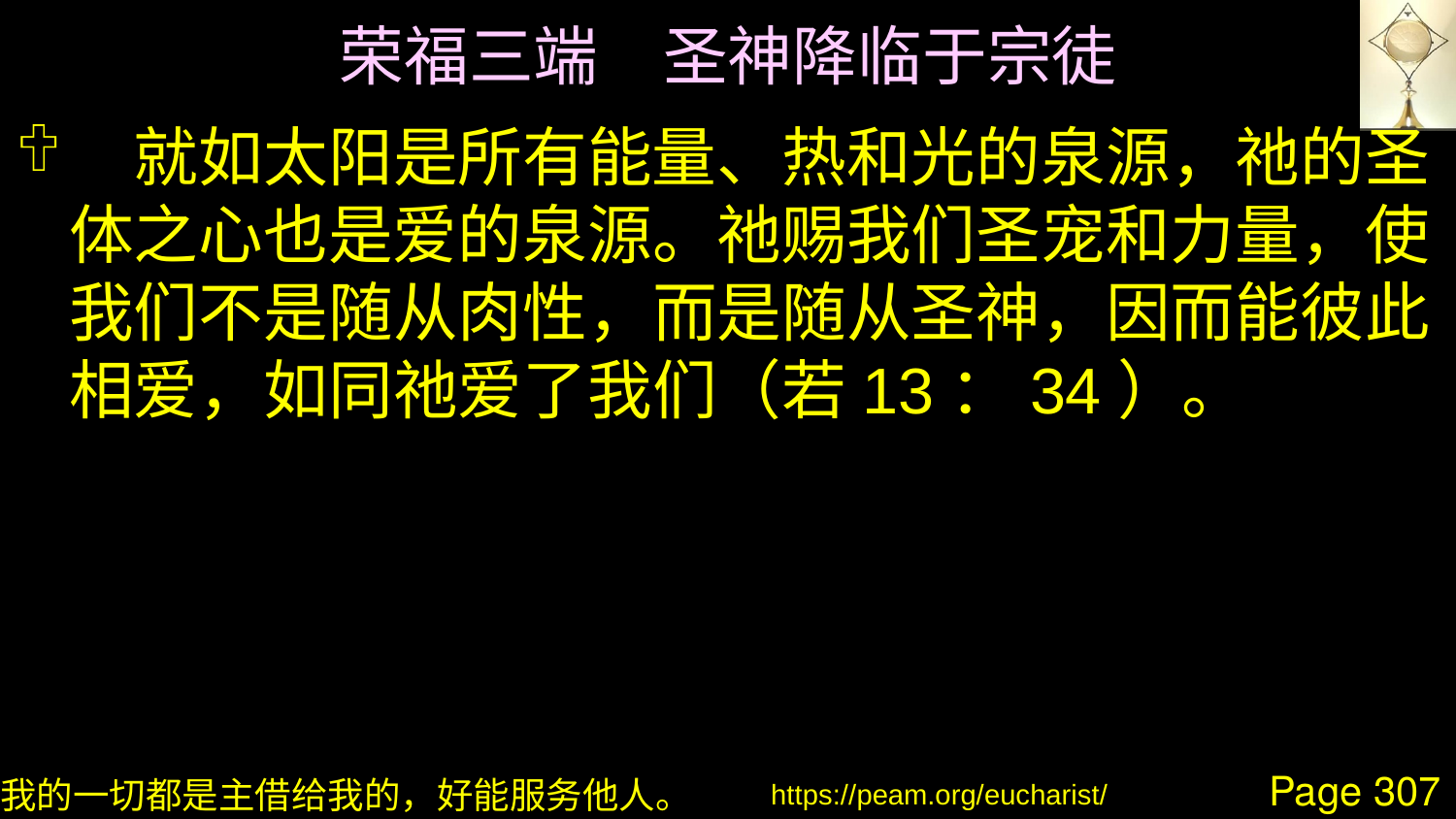

# 荣福三端　圣神降临于宗徒
　就如太阳是所有能量、热和光的泉源，祂的圣体之心也是爱的泉源。祂赐我们圣宠和力量，使我们不是随从肉性，而是随从圣神，因而能彼此相爱，如同祂爱了我们（若13：34）。